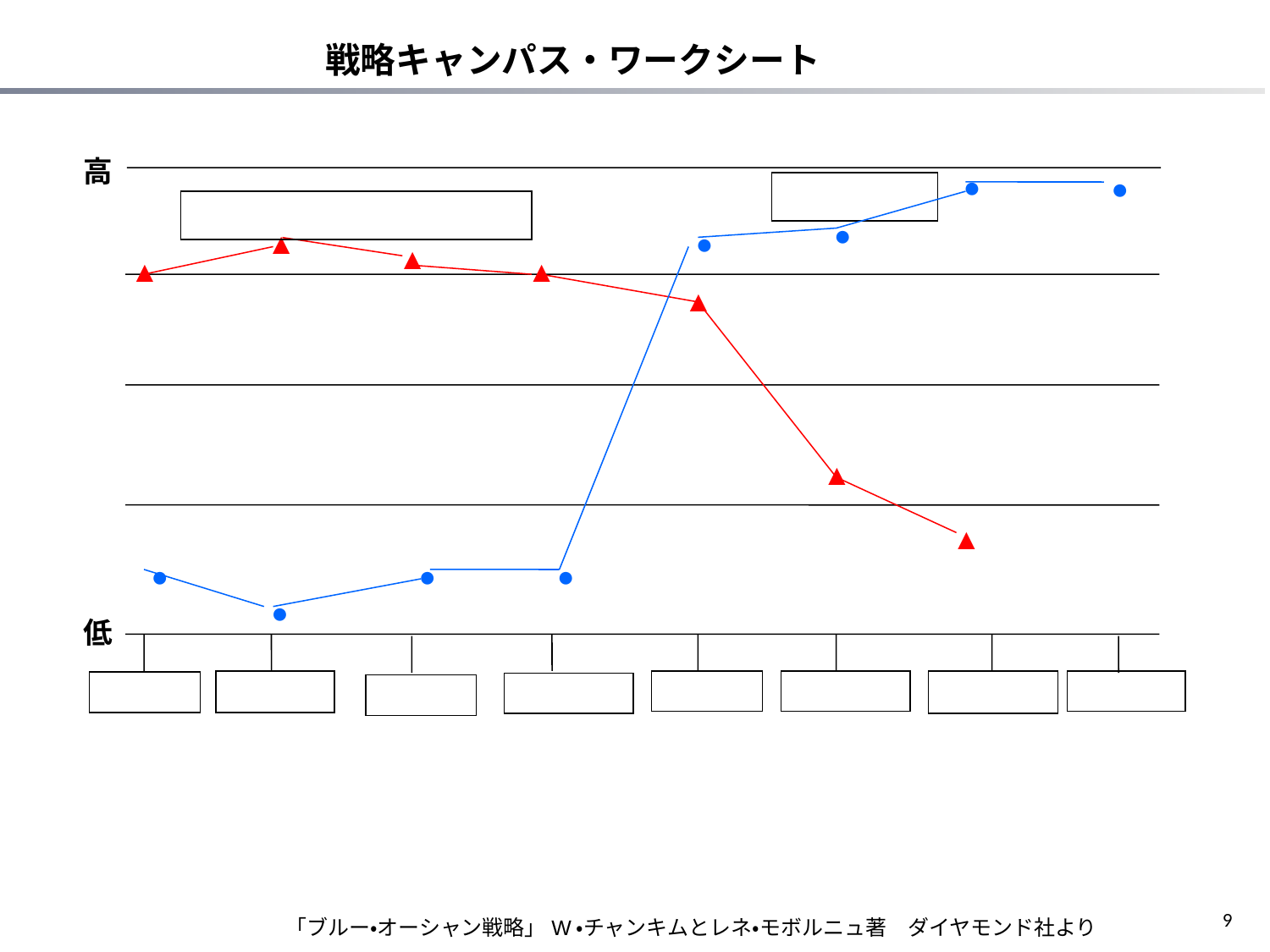

戦略キャンパス・ワークシート
高
●
●

●
▲
●

▲

▲

▲

▲

▲

▲
●
●
●

●
低

「ブルー・オーシャン戦略」W・チャンキムとレネ・モボルニュ著　ダイヤモンド社より